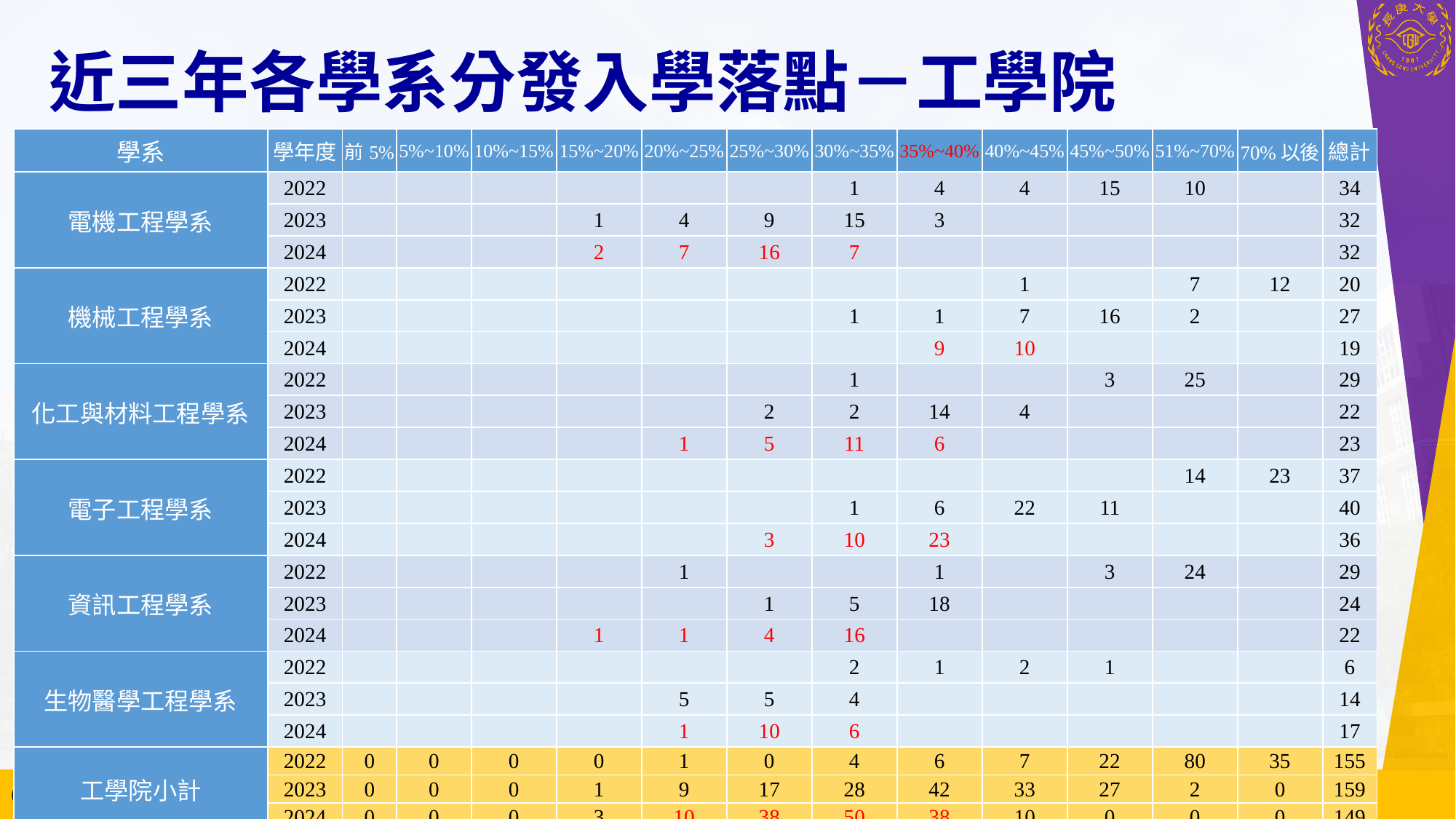

# 近三年各學系分發入學落點－工學院
| 學系 | 學年度 | 前5% | 5%~10% | 10%~15% | 15%~20% | 20%~25% | 25%~30% | 30%~35% | 35%~40% | 40%~45% | 45%~50% | 51%~70% | 70%以後 | 總計 |
| --- | --- | --- | --- | --- | --- | --- | --- | --- | --- | --- | --- | --- | --- | --- |
| 電機工程學系 | 2022 |  |  |  |  |  |  | 1 | 4 | 4 | 15 | 10 |  | 34 |
|  | 2023 |  |  |  | 1 | 4 | 9 | 15 | 3 |  |  |  |  | 32 |
|  | 2024 |  |  |  | 2 | 7 | 16 | 7 |  |  |  |  |  | 32 |
| 機械工程學系 | 2022 |  |  |  |  |  |  |  |  | 1 |  | 7 | 12 | 20 |
|  | 2023 |  |  |  |  |  |  | 1 | 1 | 7 | 16 | 2 |  | 27 |
|  | 2024 |  |  |  |  |  |  |  | 9 | 10 |  |  |  | 19 |
| 化工與材料工程學系 | 2022 |  |  |  |  |  |  | 1 |  |  | 3 | 25 |  | 29 |
|  | 2023 |  |  |  |  |  | 2 | 2 | 14 | 4 |  |  |  | 22 |
|  | 2024 |  |  |  |  | 1 | 5 | 11 | 6 |  |  |  |  | 23 |
| 電子工程學系 | 2022 |  |  |  |  |  |  |  |  |  |  | 14 | 23 | 37 |
|  | 2023 |  |  |  |  |  |  | 1 | 6 | 22 | 11 |  |  | 40 |
|  | 2024 |  |  |  |  |  | 3 | 10 | 23 |  |  |  |  | 36 |
| 資訊工程學系 | 2022 |  |  |  |  | 1 |  |  | 1 |  | 3 | 24 |  | 29 |
|  | 2023 |  |  |  |  |  | 1 | 5 | 18 |  |  |  |  | 24 |
|  | 2024 |  |  |  | 1 | 1 | 4 | 16 |  |  |  |  |  | 22 |
| 生物醫學工程學系 | 2022 |  |  |  |  |  |  | 2 | 1 | 2 | 1 |  |  | 6 |
|  | 2023 |  |  |  |  | 5 | 5 | 4 |  |  |  |  |  | 14 |
|  | 2024 |  |  |  |  | 1 | 10 | 6 |  |  |  |  |  | 17 |
| 工學院小計 | 2022 | 0 | 0 | 0 | 0 | 1 | 0 | 4 | 6 | 7 | 22 | 80 | 35 | 155 |
|  | 2023 | 0 | 0 | 0 | 1 | 9 | 17 | 28 | 42 | 33 | 27 | 2 | 0 | 159 |
|  | 2024 | 0 | 0 | 0 | 3 | 10 | 38 | 50 | 38 | 10 | 0 | 0 | 0 | 149 |
13